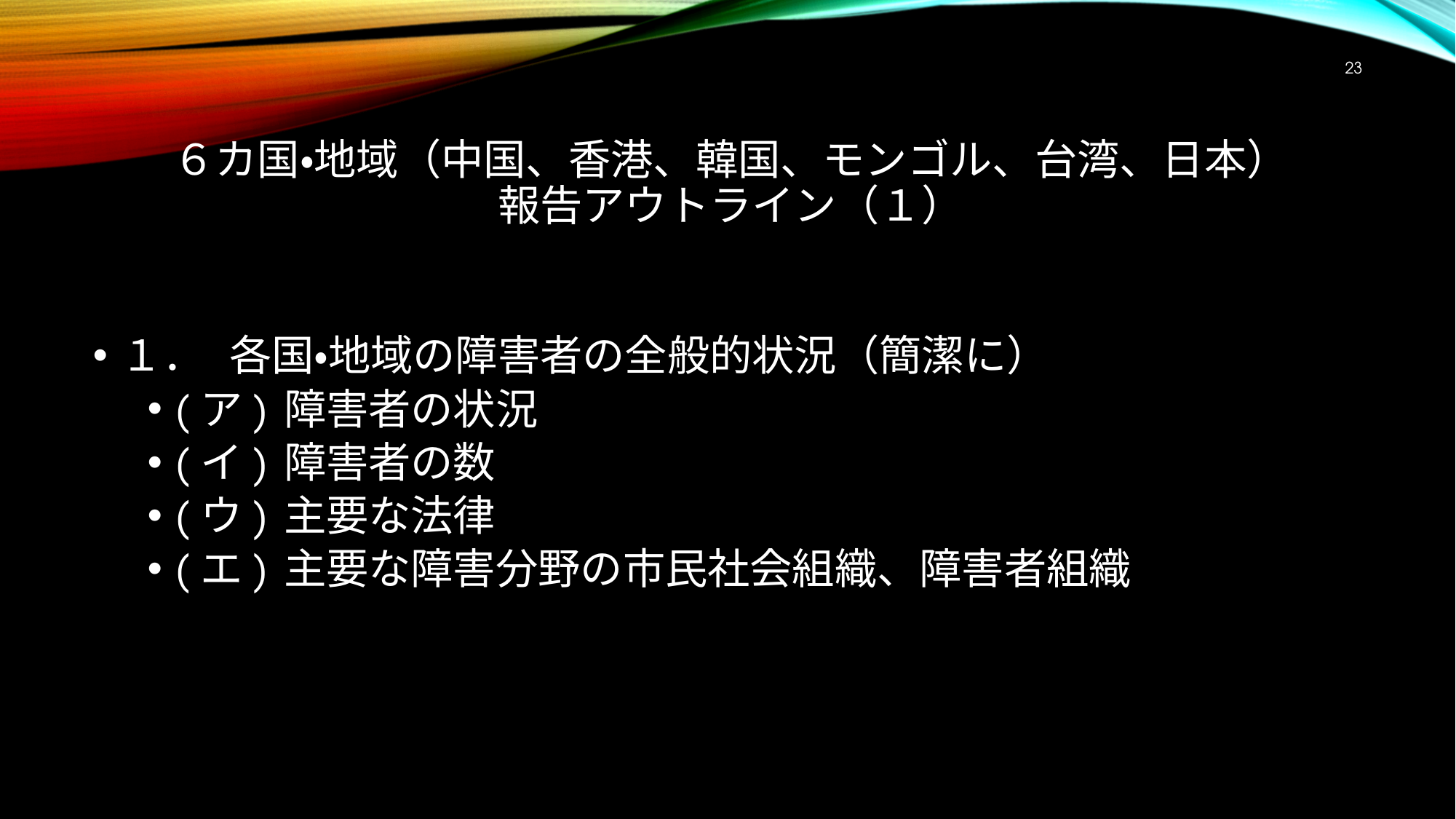

23
# ６カ国・地域（中国、香港、韓国、モンゴル、台湾、日本） 報告アウトライン（１）
１．	各国・地域の障害者の全般的状況（簡潔に）
(ア)	障害者の状況
(イ)	障害者の数
(ウ)	主要な法律
(エ)	主要な障害分野の市民社会組織、障害者組織